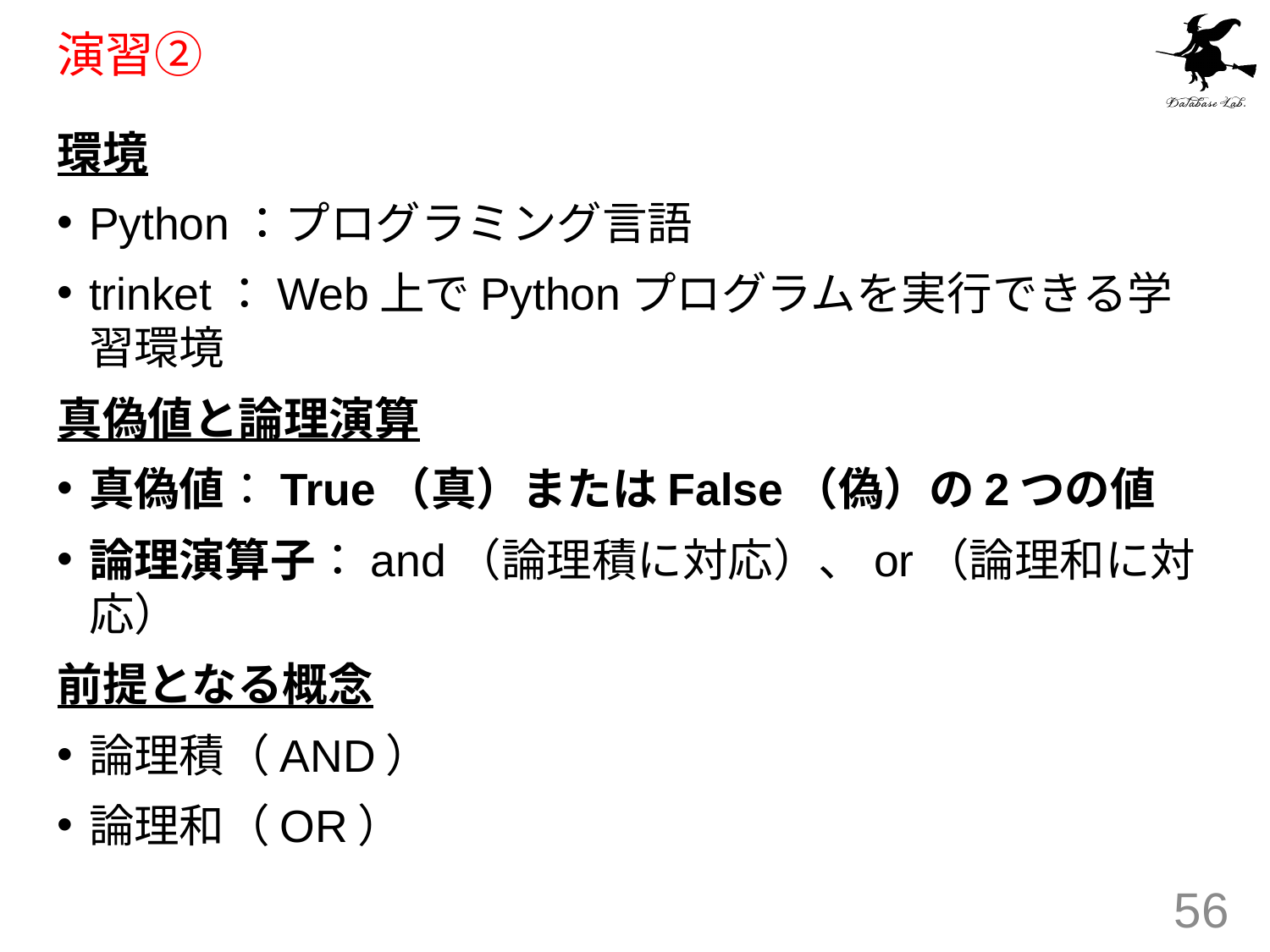

# 演習②
環境
Python：プログラミング言語
trinket：Web上でPythonプログラムを実行できる学習環境
真偽値と論理演算
真偽値：True（真）またはFalse（偽）の2つの値
論理演算子：and（論理積に対応）、or（論理和に対応）
前提となる概念
論理積（AND）
論理和（OR）
56